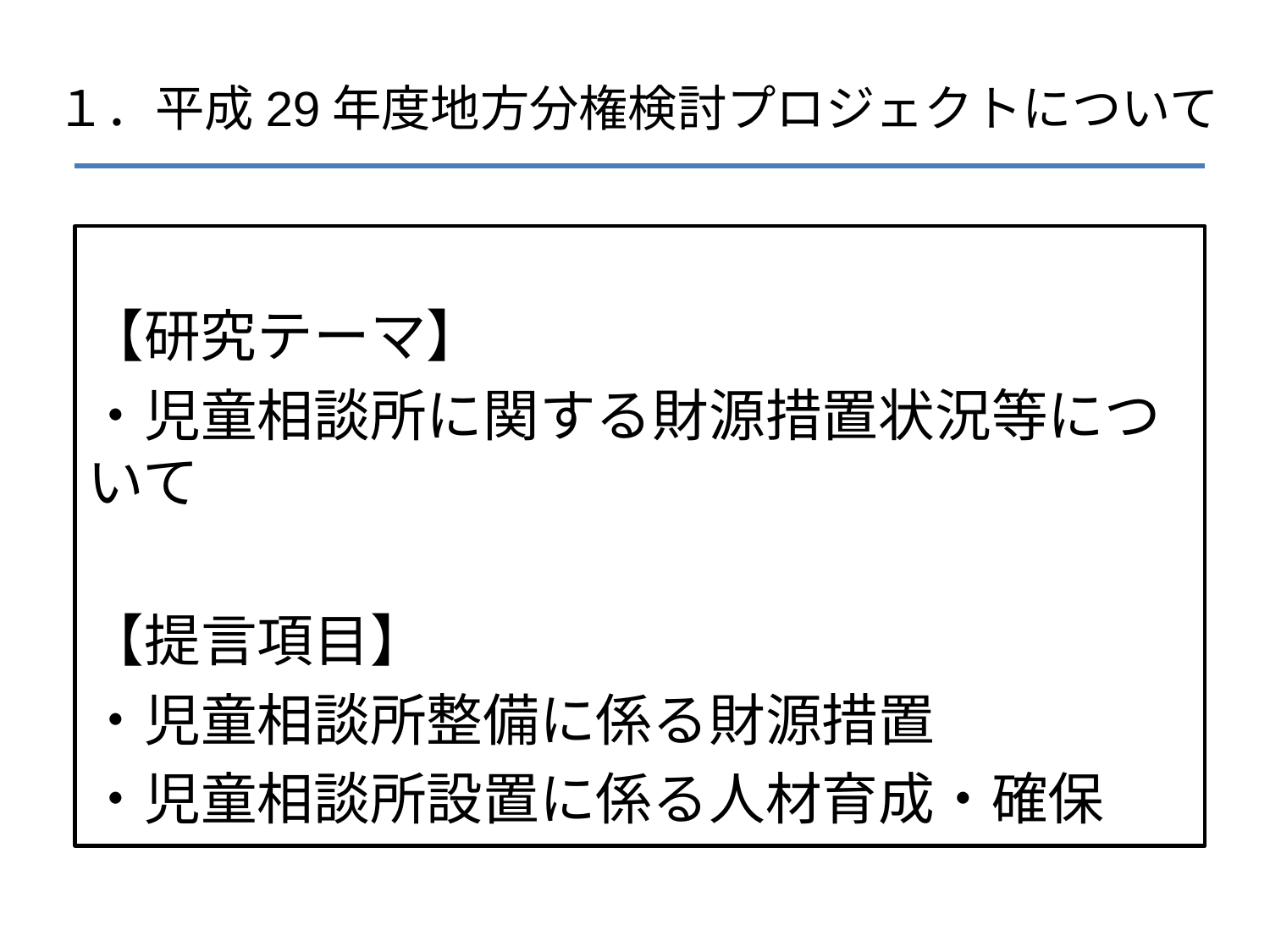

# １．平成29年度地方分権検討プロジェクトについて
【研究テーマ】
・児童相談所に関する財源措置状況等について

【提言項目】
・児童相談所整備に係る財源措置
・児童相談所設置に係る人材育成・確保